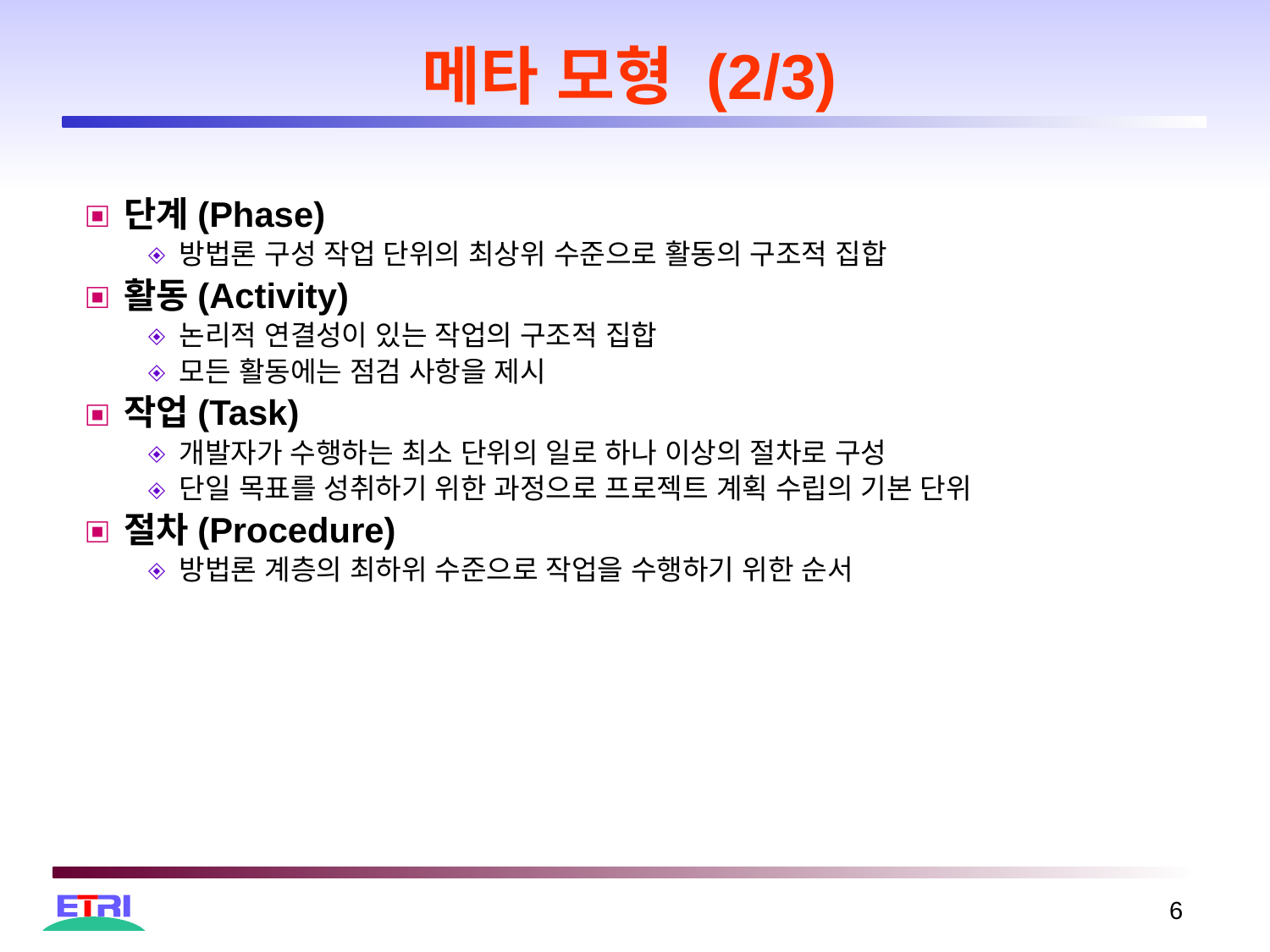

# 메타 모형 (2/3)
단계(Phase)
방법론 구성 작업 단위의 최상위 수준으로 활동의 구조적 집합
활동(Activity)
논리적 연결성이 있는 작업의 구조적 집합
모든 활동에는 점검 사항을 제시
작업(Task)
개발자가 수행하는 최소 단위의 일로 하나 이상의 절차로 구성
단일 목표를 성취하기 위한 과정으로 프로젝트 계획 수립의 기본 단위
절차(Procedure)
방법론 계층의 최하위 수준으로 작업을 수행하기 위한 순서

6